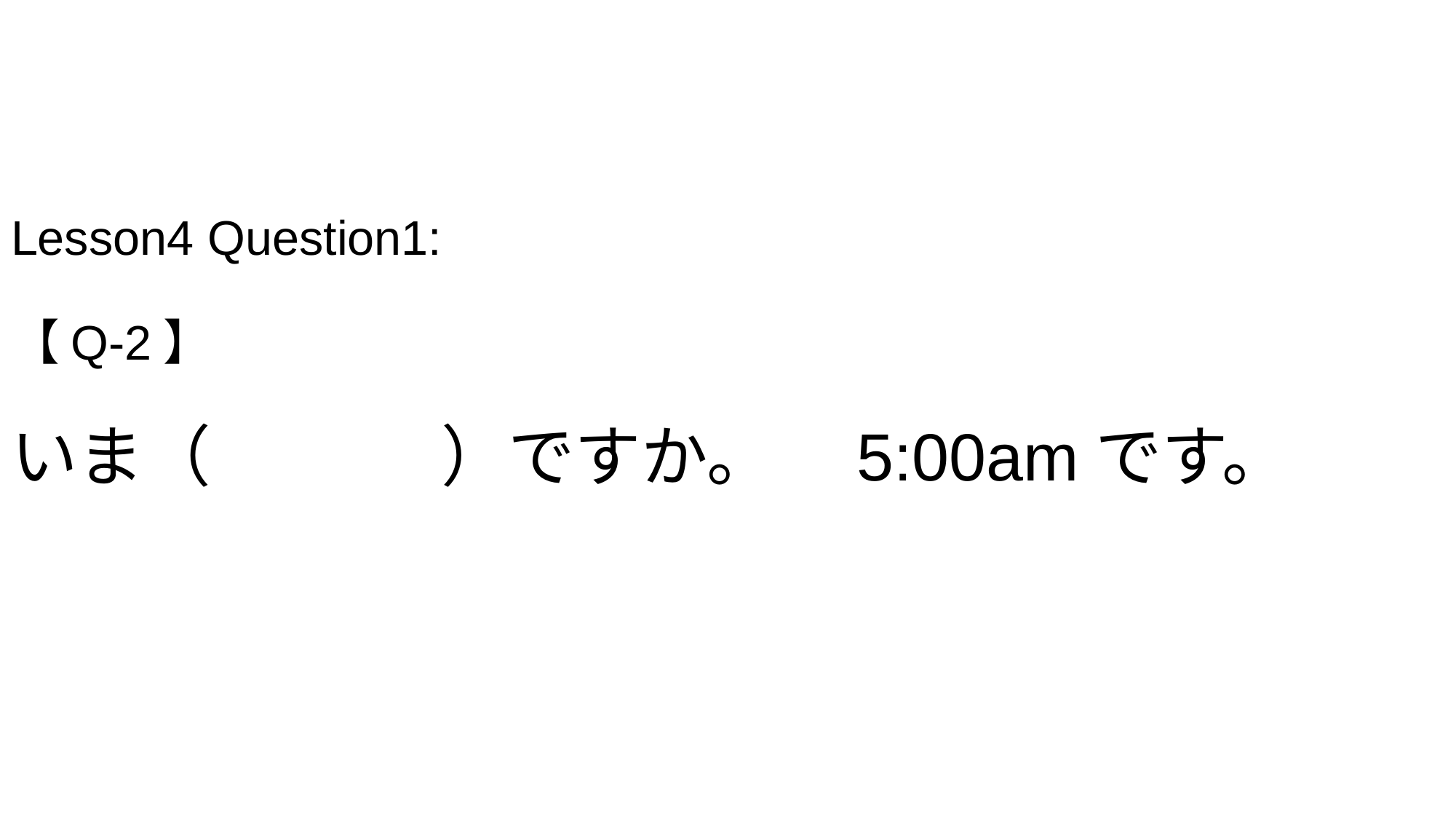

# Lesson4 Question1: 【Q-2】 いま（ なんじ ）ですか。　5:00amです。